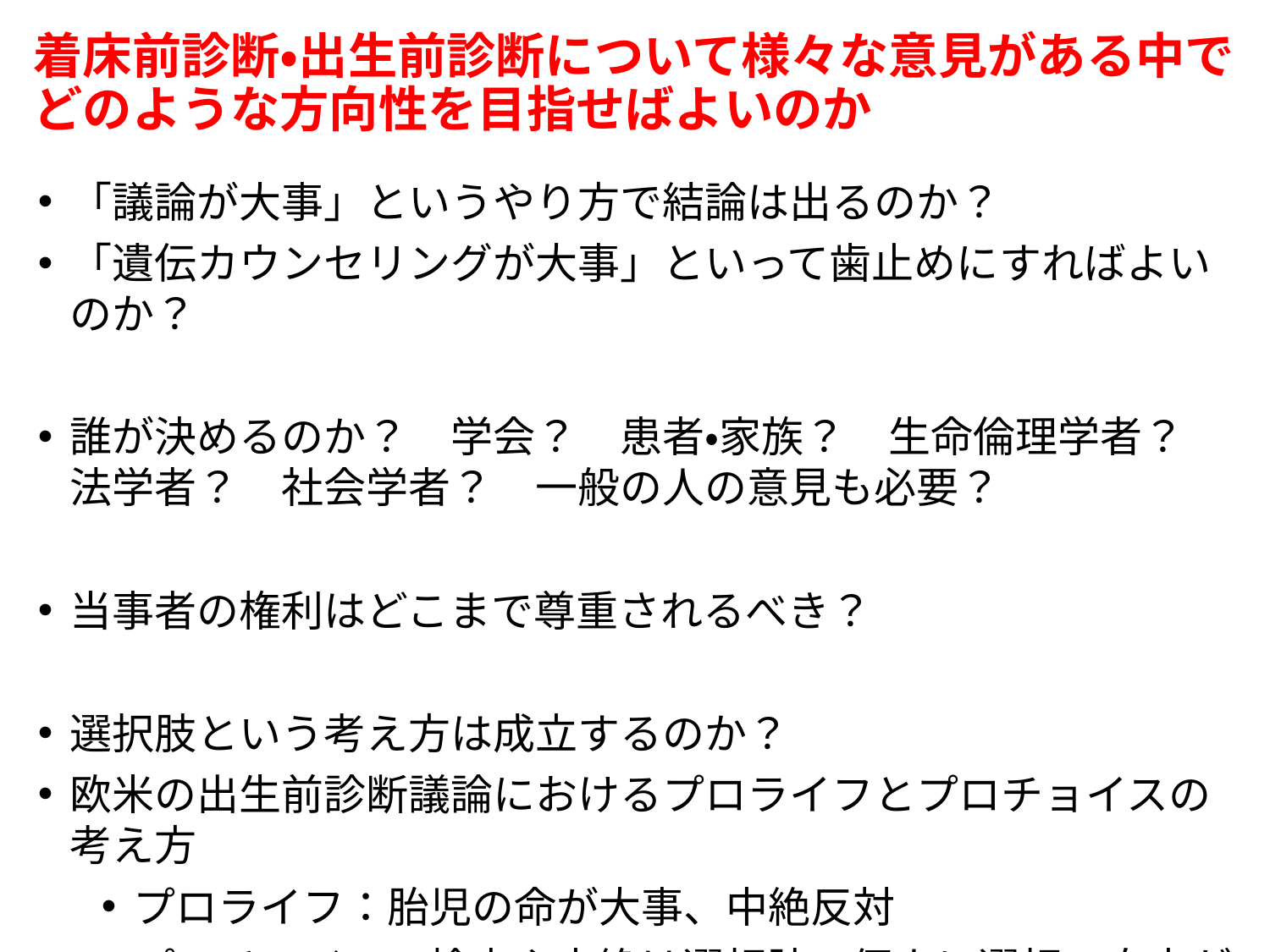

# 着床前診断・出生前診断について様々な意見がある中で どのような方向性を目指せばよいのか
「議論が大事」というやり方で結論は出るのか？
「遺伝カウンセリングが大事」といって歯止めにすればよいのか？

誰が決めるのか？　学会？　患者・家族？　生命倫理学者？　法学者？　社会学者？　一般の人の意見も必要？

当事者の権利はどこまで尊重されるべき？

選択肢という考え方は成立するのか？
欧米の出生前診断議論におけるプロライフとプロチョイスの考え方
プロライフ：胎児の命が大事、中絶反対
プロチョイス：検査や中絶は選択肢、個人に選択の自由がある